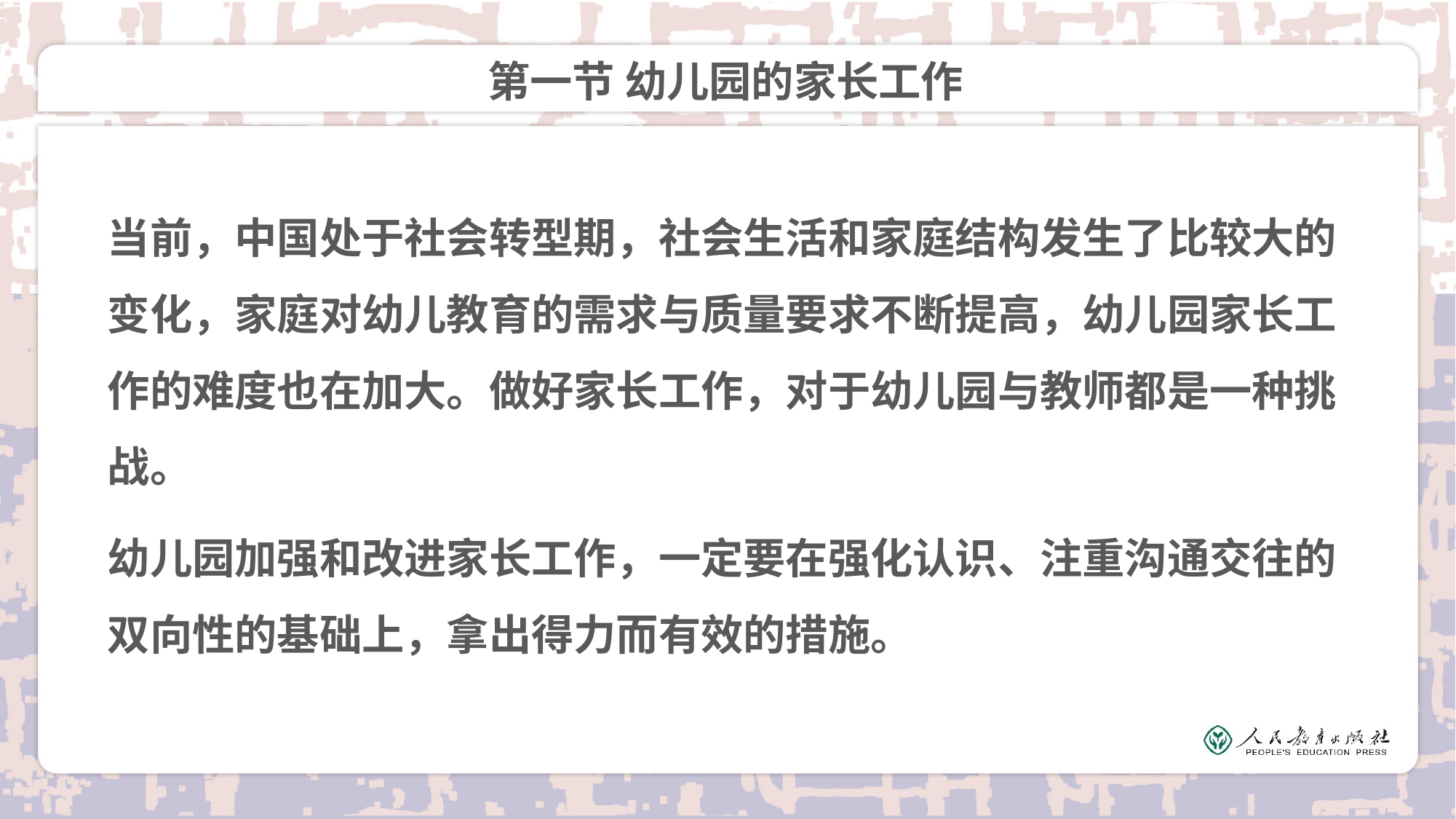

# 第一节 幼儿园的家长工作
当前，中国处于社会转型期，社会生活和家庭结构发生了比较大的变化，家庭对幼儿教育的需求与质量要求不断提高，幼儿园家长工作的难度也在加大。做好家长工作，对于幼儿园与教师都是一种挑战。
幼儿园加强和改进家长工作，一定要在强化认识、注重沟通交往的双向性的基础上，拿出得力而有效的措施。